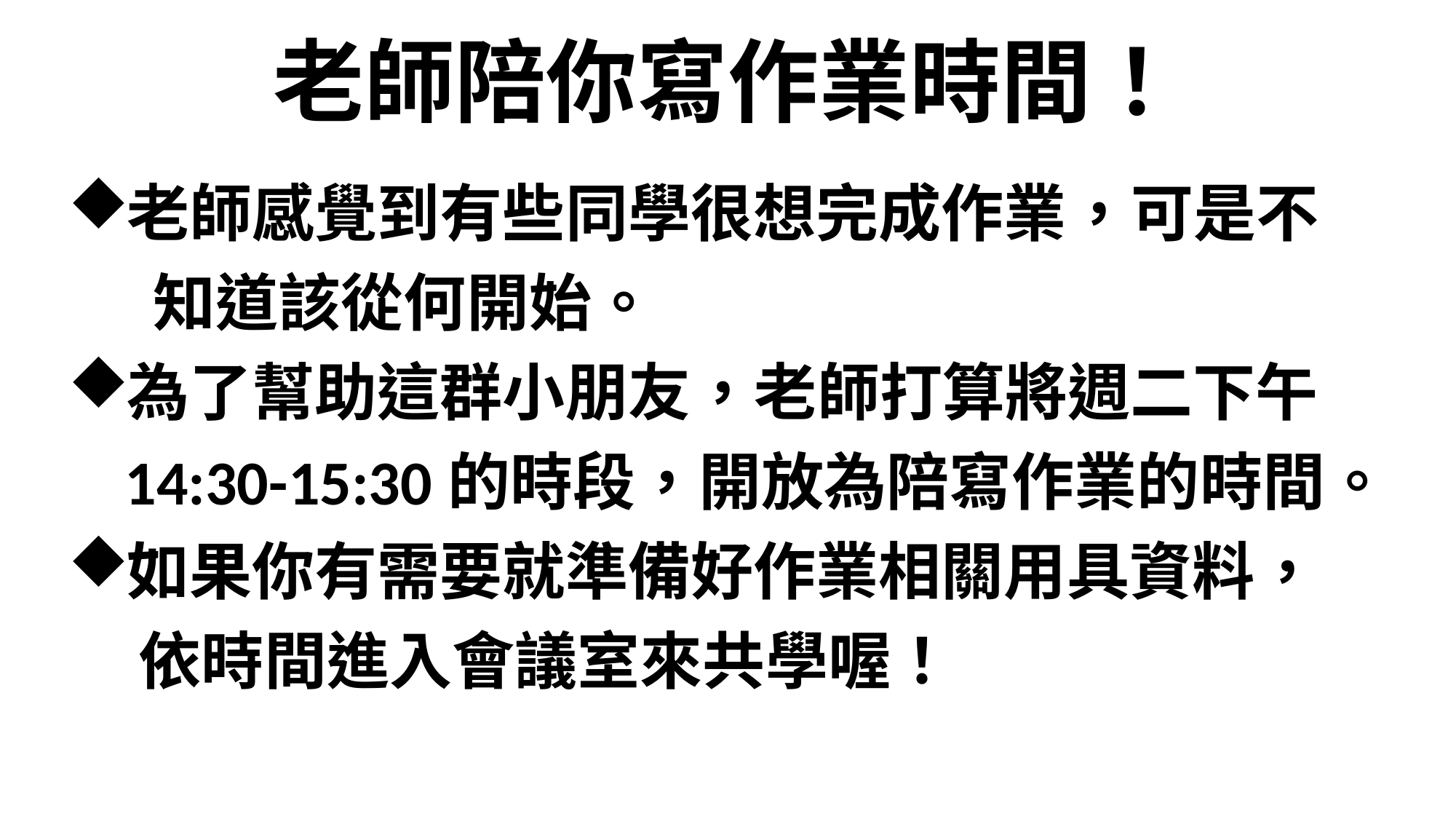

# 老師陪你寫作業時間！
老師感覺到有些同學很想完成作業，可是不
     知道該從何開始。
為了幫助這群小朋友，老師打算將週二下午
    14:30-15:30的時段，開放為陪寫作業的時間。
如果你有需要就準備好作業相關用具資料，
    依時間進入會議室來共學喔！